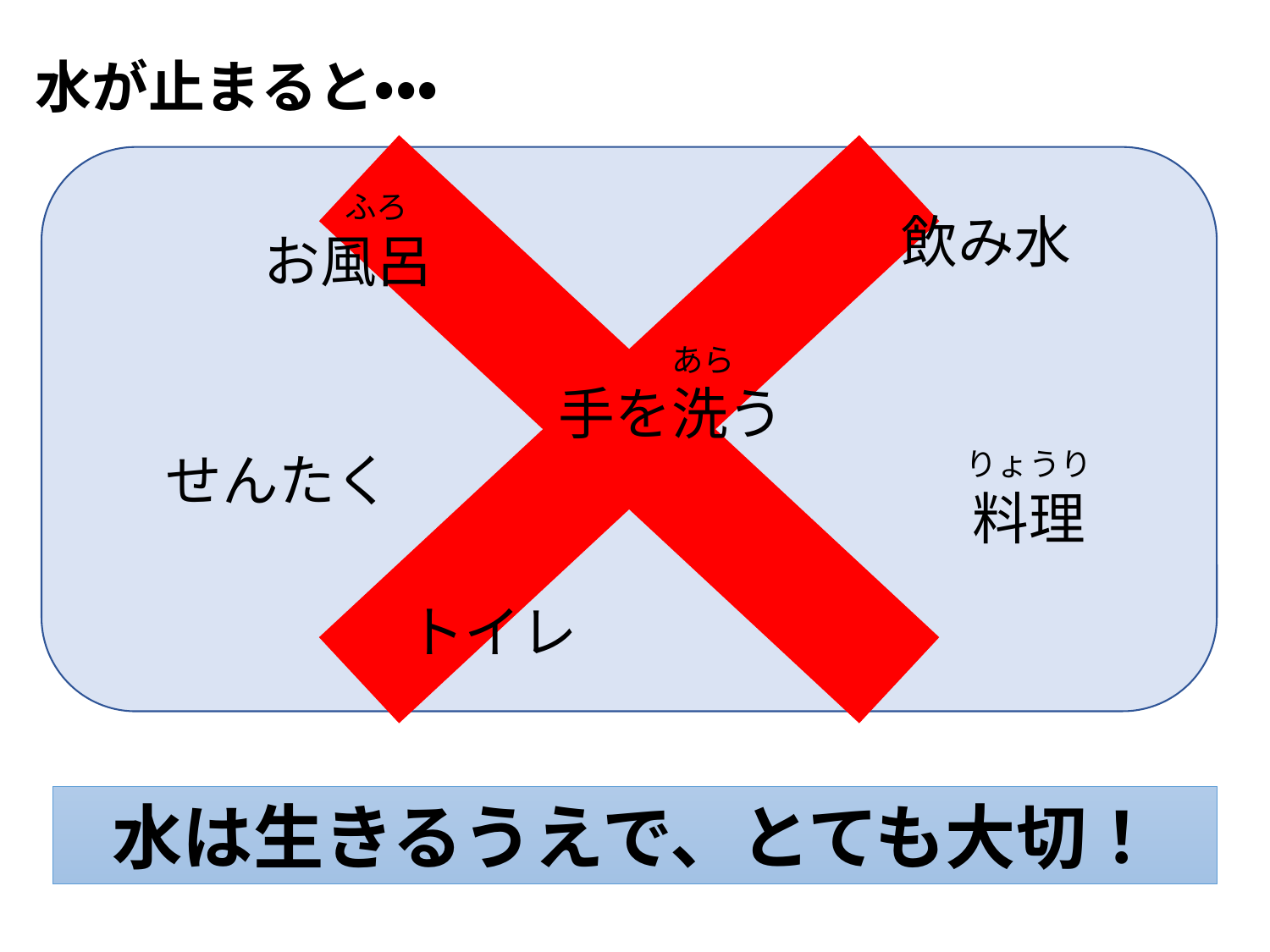

水が止まると・・・

　　ふろ
お風呂
飲み水
　　あら
手を洗う
せんたく
りょうり
料理
トイレ
水は生きるうえで、とても大切！